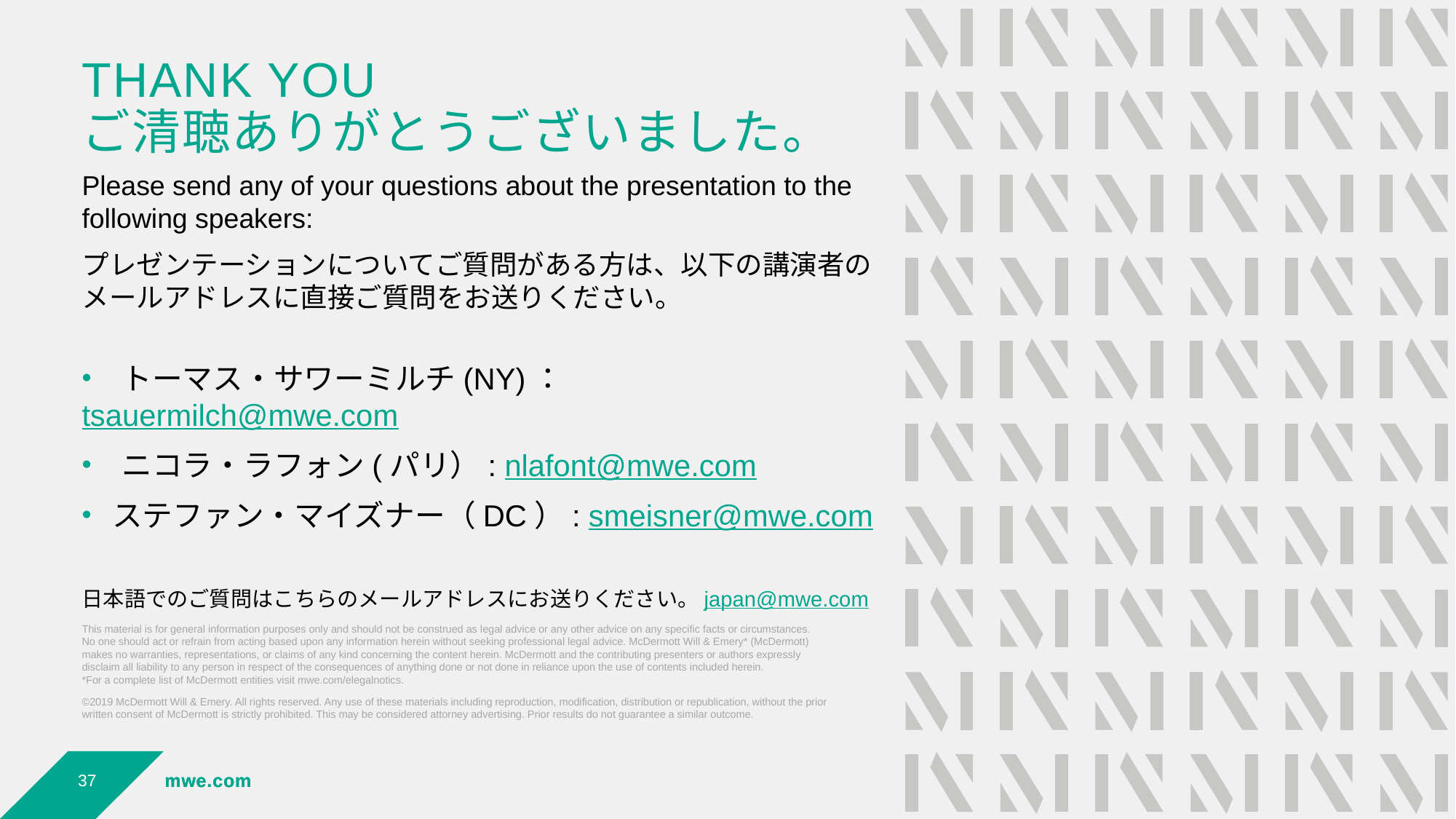

# THANK YOU ご清聴ありがとうございました。
Please send any of your questions about the presentation to the following speakers:
プレゼンテーションについてご質問がある方は、以下の講演者のメールアドレスに直接ご質問をお送りください。
　トーマス・サワーミルチ(NY)： tsauermilch@mwe.com
　ニコラ・ラフォン(パリ）: nlafont@mwe.com
  ステファン・マイズナー（DC）: smeisner@mwe.com

日本語でのご質問はこちらのメールアドレスにお送りください。japan@mwe.com

37